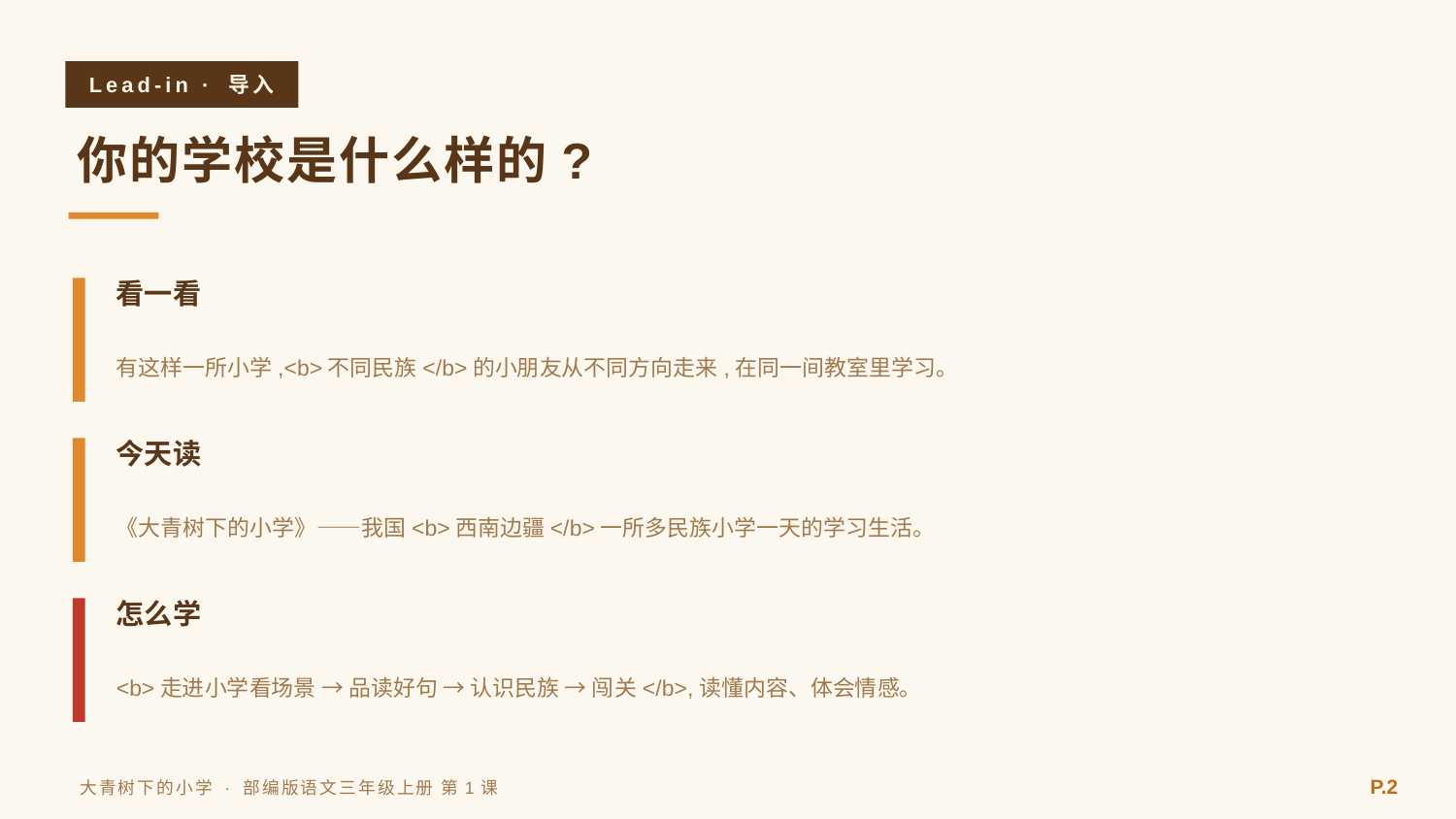

Lead-in · 导入

你的学校是什么样的?

看一看

有这样一所小学,<b>不同民族</b>的小朋友从不同方向走来,在同一间教室里学习。
今天读

《大青树下的小学》——我国<b>西南边疆</b>一所多民族小学一天的学习生活。
怎么学

<b>走进小学看场景 → 品读好句 → 认识民族 → 闯关</b>,读懂内容、体会情感。
P.2
大青树下的小学 · 部编版语文三年级上册 第1课